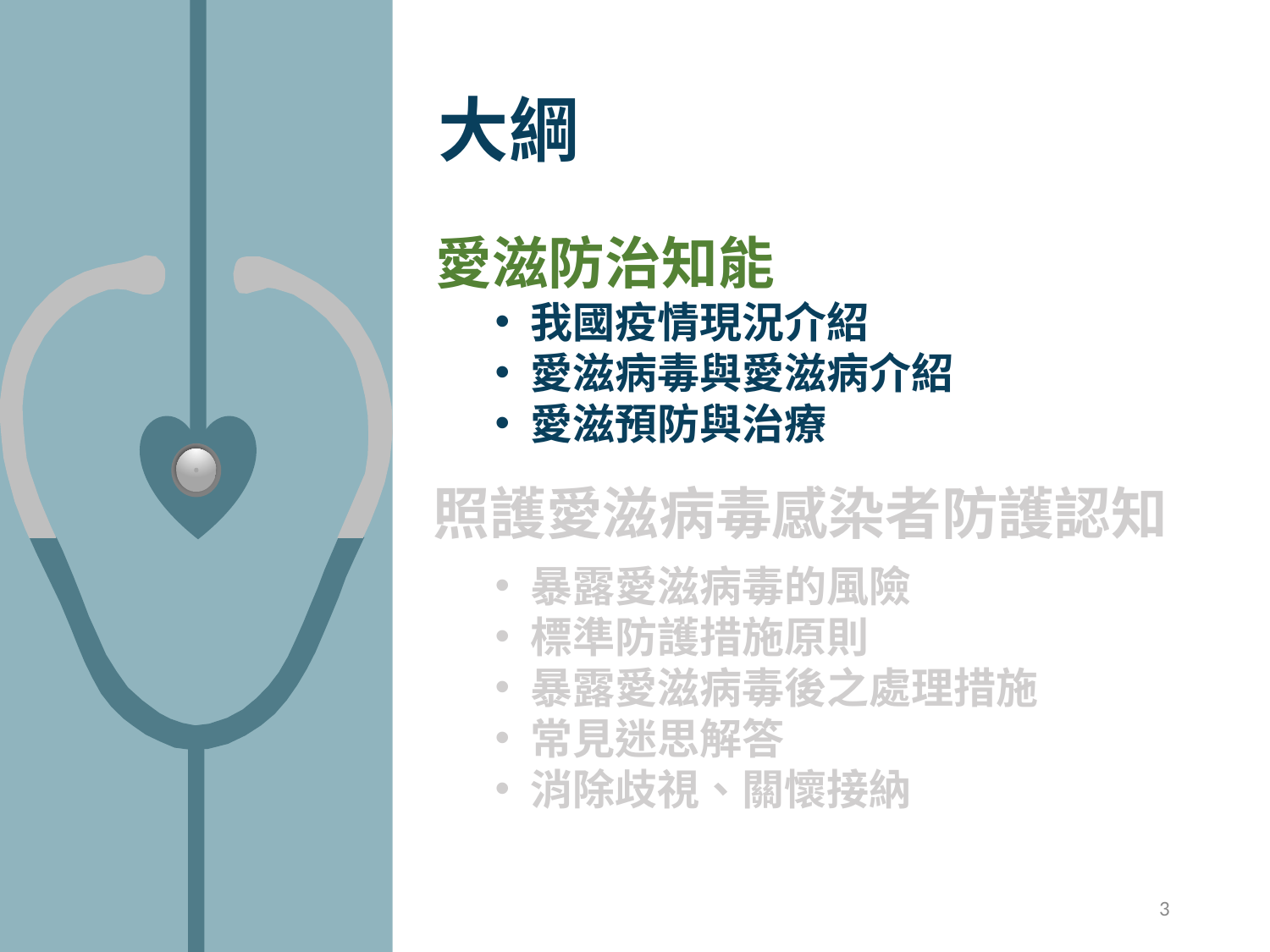

大綱
愛滋防治知能
我國疫情現況介紹
愛滋病毒與愛滋病介紹
愛滋預防與治療
照護愛滋病毒感染者防護認知
暴露愛滋病毒的風險
標準防護措施原則
暴露愛滋病毒後之處理措施
常見迷思解答
消除歧視、關懷接納
3